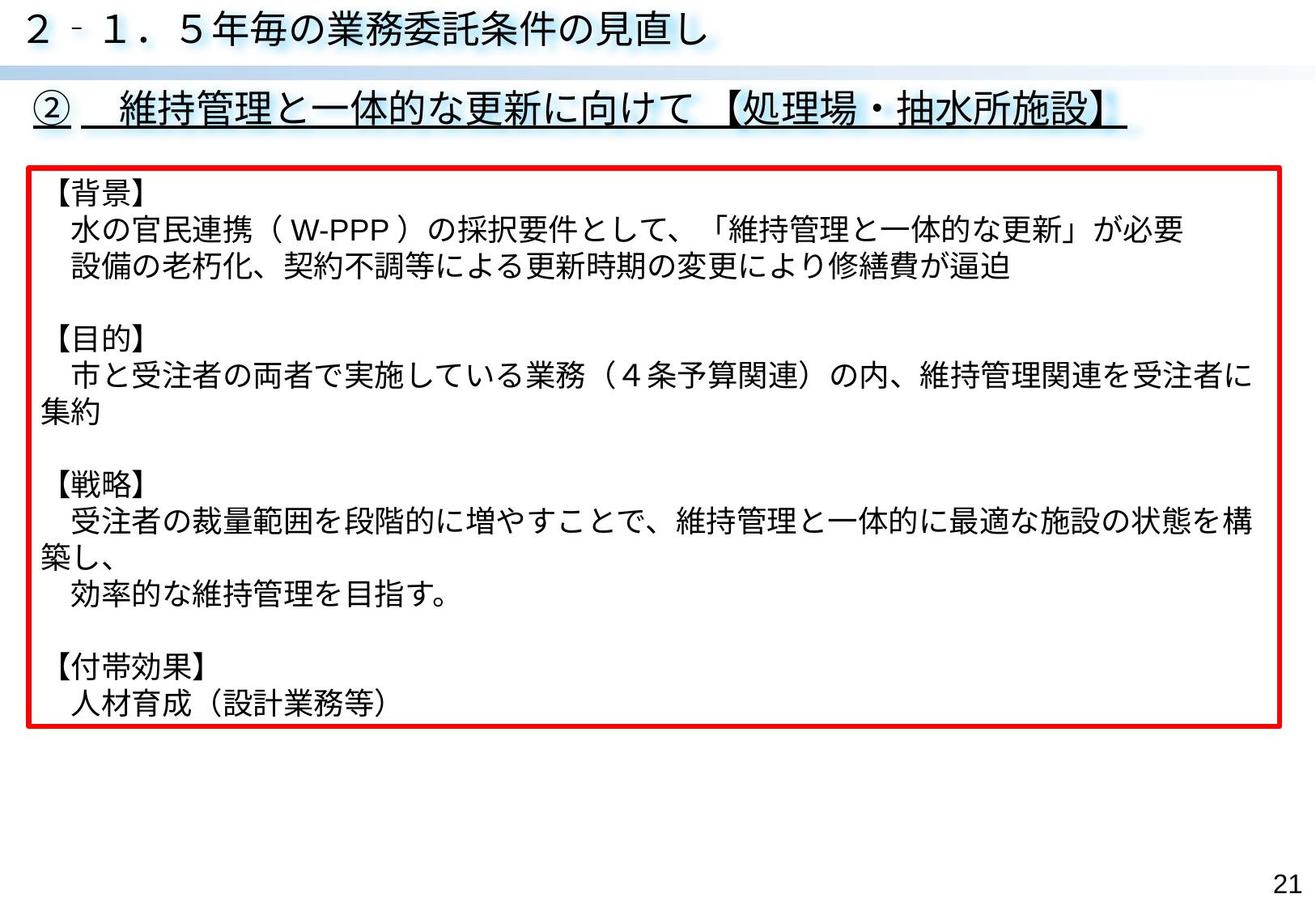

２‐１．５年毎の業務委託条件の見直し
②　維持管理と一体的な更新に向けて 【処理場・抽水所施設】
【背景】
　水の官民連携（W-PPP）の採択要件として、「維持管理と一体的な更新」が必要
　設備の老朽化、契約不調等による更新時期の変更により修繕費が逼迫

【目的】
　市と受注者の両者で実施している業務（４条予算関連）の内、維持管理関連を受注者に集約

【戦略】
　受注者の裁量範囲を段階的に増やすことで、維持管理と一体的に最適な施設の状態を構築し、
　効率的な維持管理を目指す。

【付帯効果】
　人材育成（設計業務等）
21